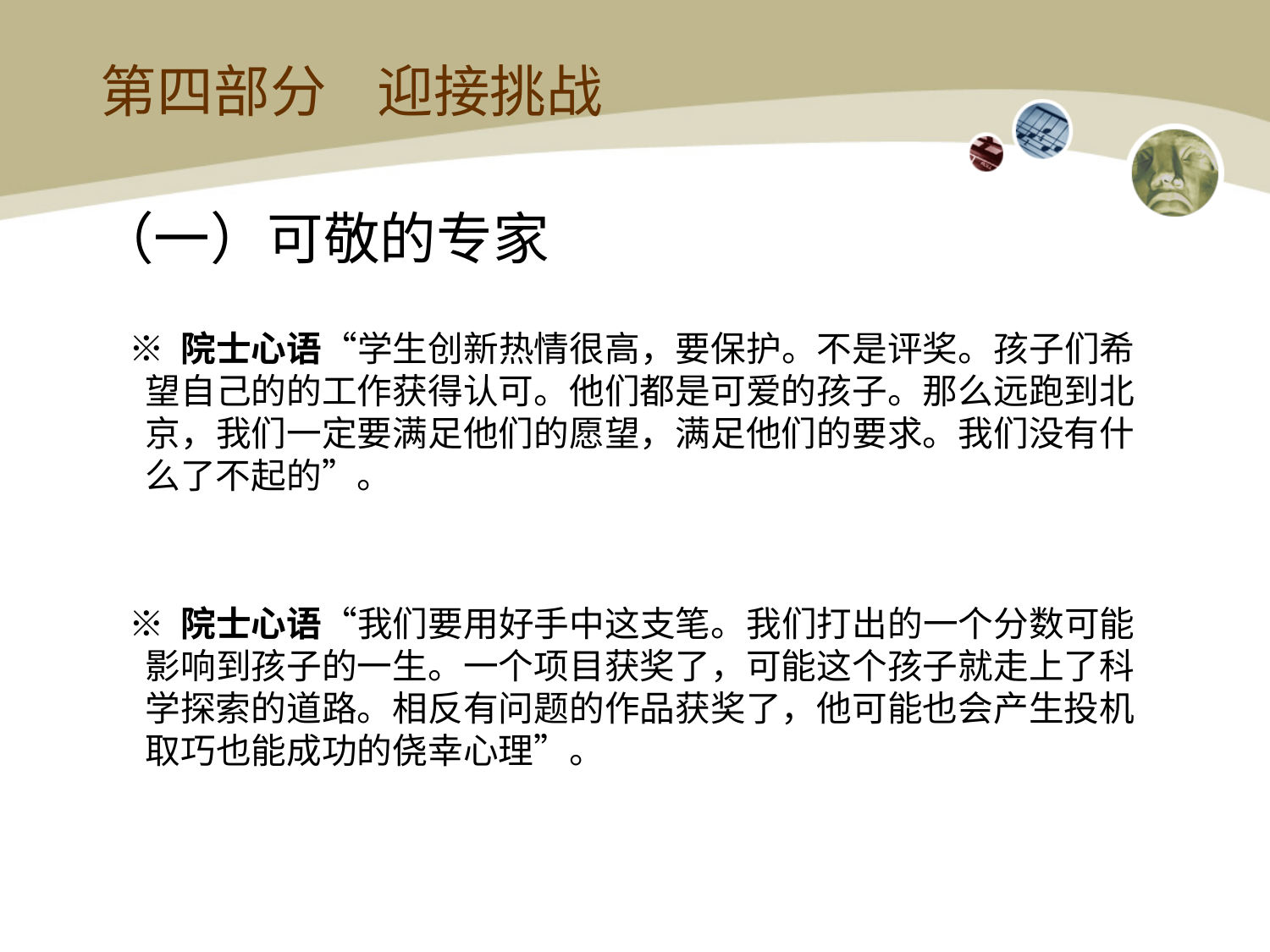

# 第四部分    迎接挑战
（一）可敬的专家

    ※ 院士心语“学生创新热情很高，要保护。不是评奖。孩子们希望自己的的工作获得认可。他们都是可爱的孩子。那么远跑到北京，我们一定要满足他们的愿望，满足他们的要求。我们没有什么了不起的”。

    ※ 院士心语“我们要用好手中这支笔。我们打出的一个分数可能影响到孩子的一生。一个项目获奖了，可能这个孩子就走上了科学探索的道路。相反有问题的作品获奖了，他可能也会产生投机取巧也能成功的侥幸心理”。